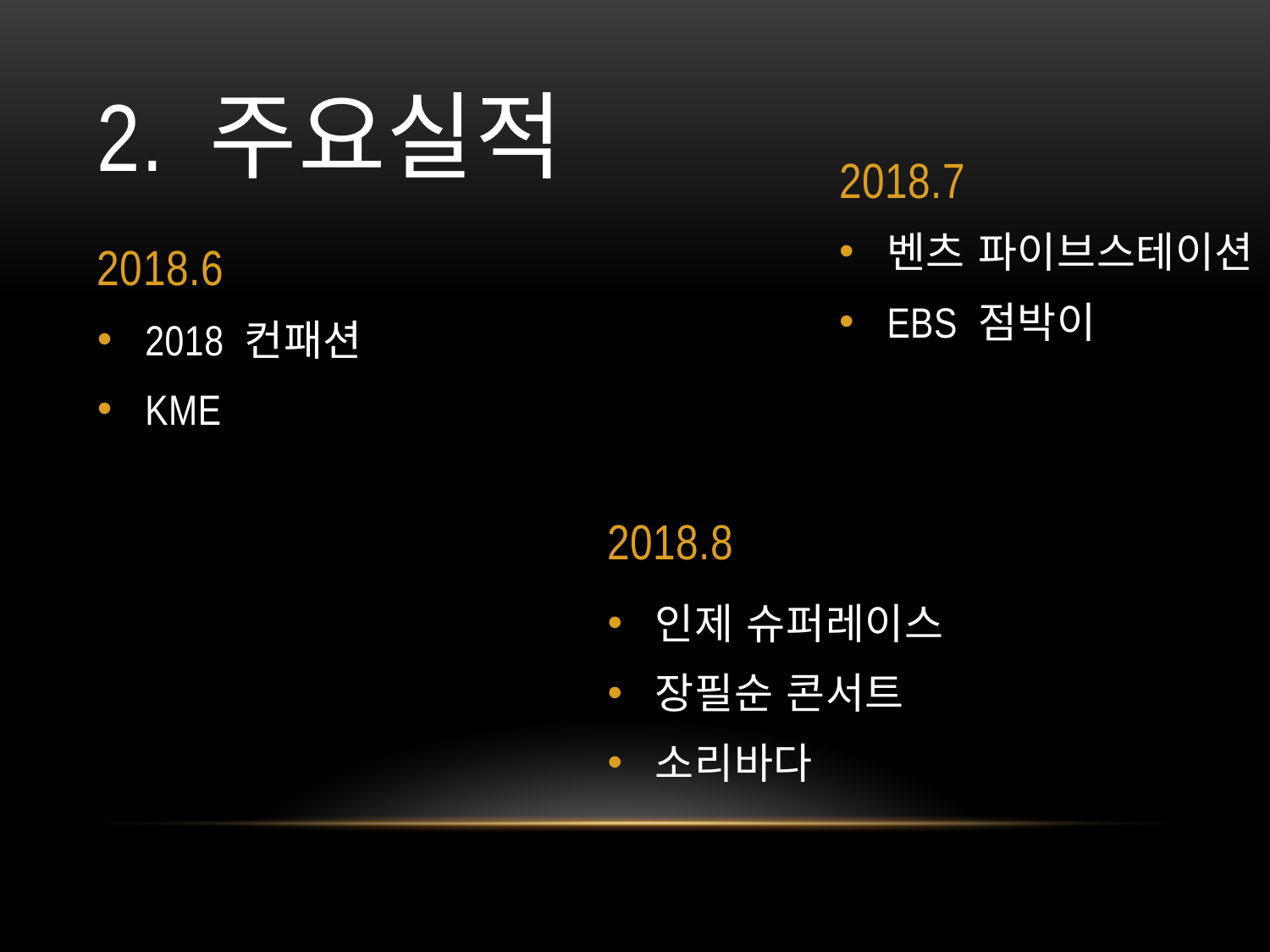

# 2. 주요실적
2018.7
벤츠 파이브스테이션
EBS 점박이

2018.6
2018 컨패션
KME

2018.8
인제 슈퍼레이스
장필순 콘서트
소리바다